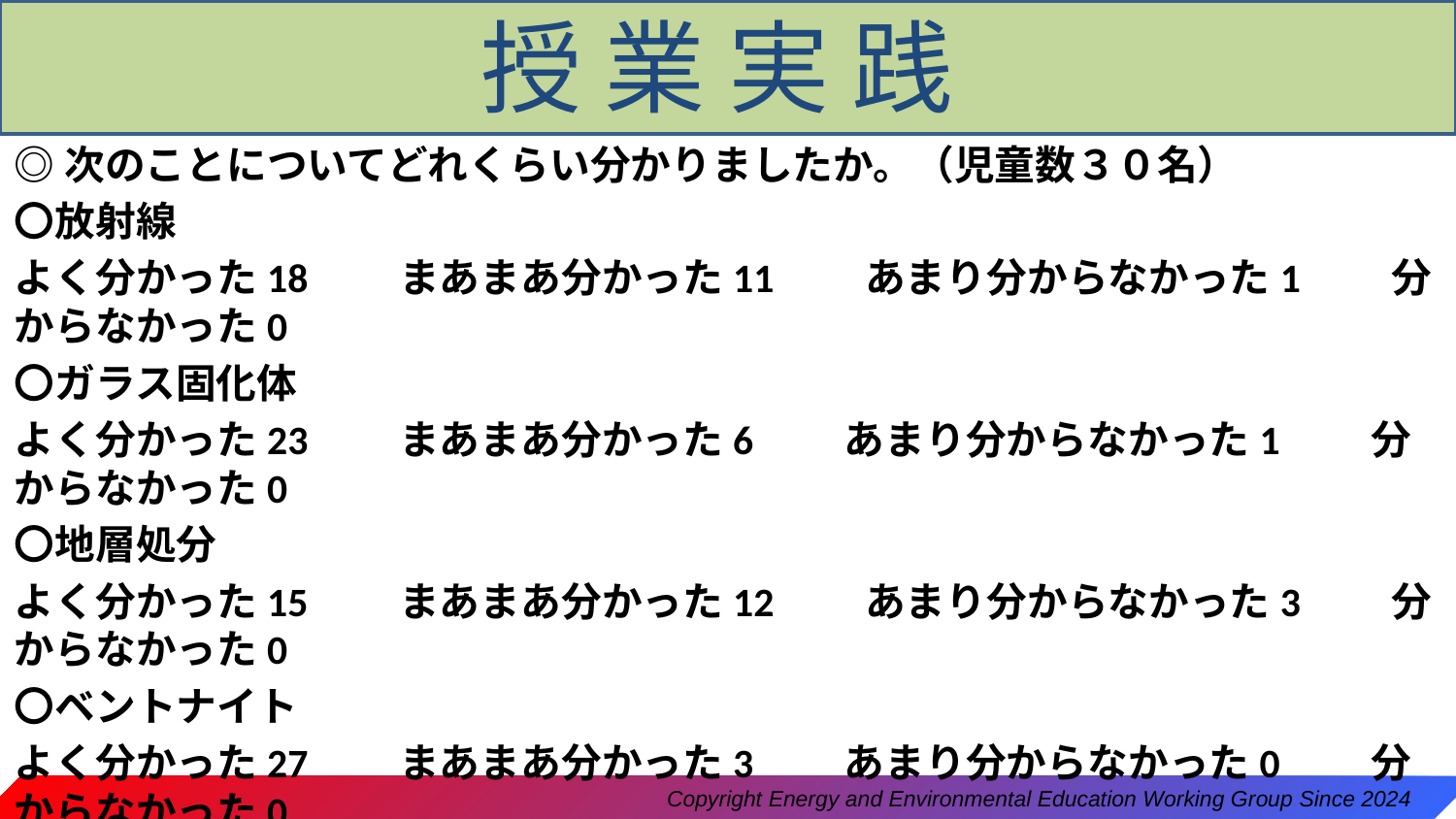

授 業 実 践

◎次のことについてどれくらい分かりましたか。（児童数３０名）
〇放射線
よく分かった18　　まあまあ分かった11　　あまり分からなかった1　　分からなかった0
〇ガラス固化体
よく分かった23　　まあまあ分かった6　　あまり分からなかった1　　分からなかった0
〇地層処分
よく分かった15　　まあまあ分かった12　　あまり分からなかった3　　分からなかった0
〇ベントナイト
よく分かった27　　まあまあ分かった3　　あまり分からなかった0　　分からなかった0
〇ＮＵＭＯ
よく分かった17　　まあまあ分かった10　　あまり分からなかった2　　分からなかった1